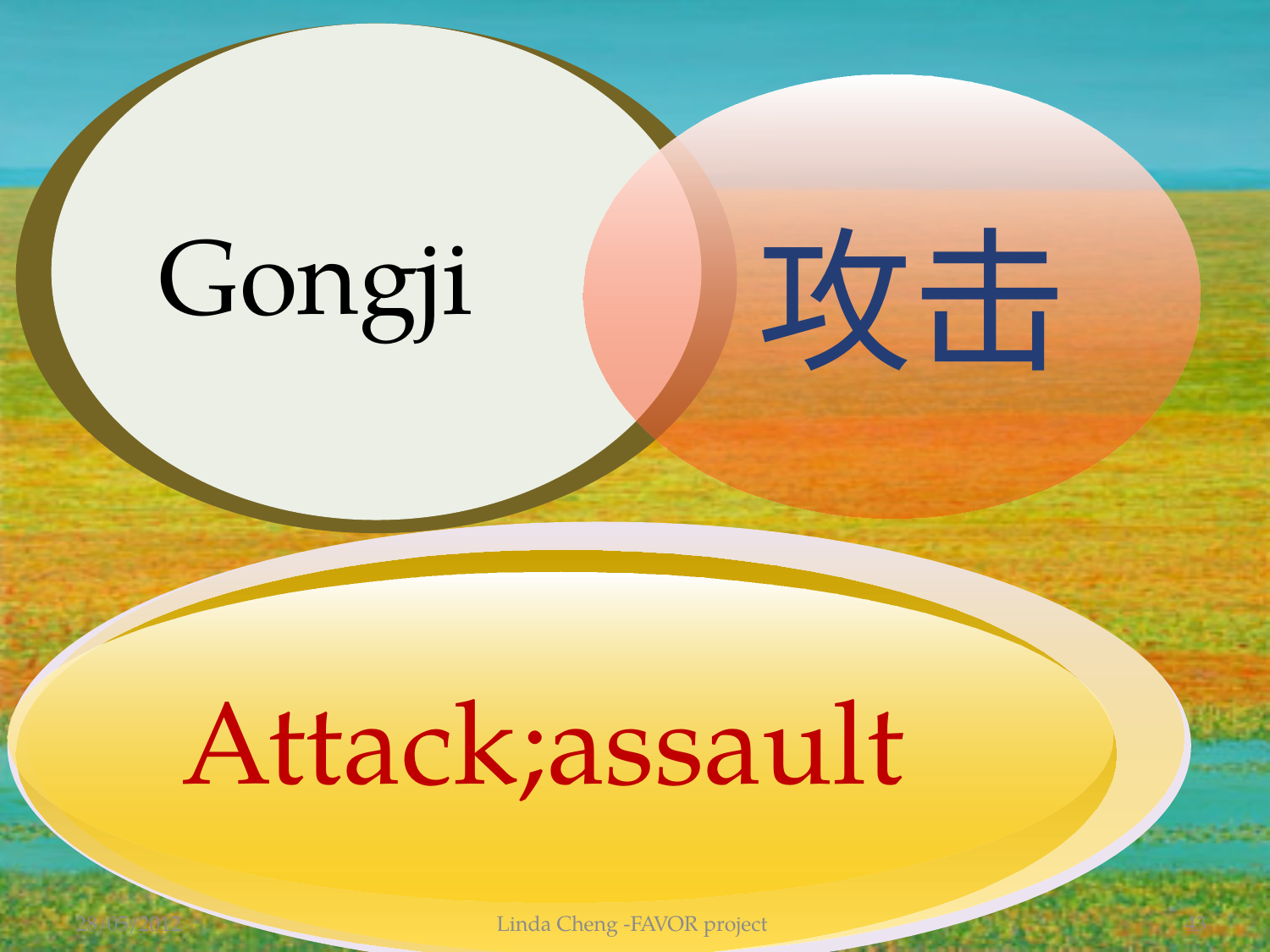

Gongji
 攻击

Attack;assault
28/05/2012
Linda Cheng -FAVOR project
43